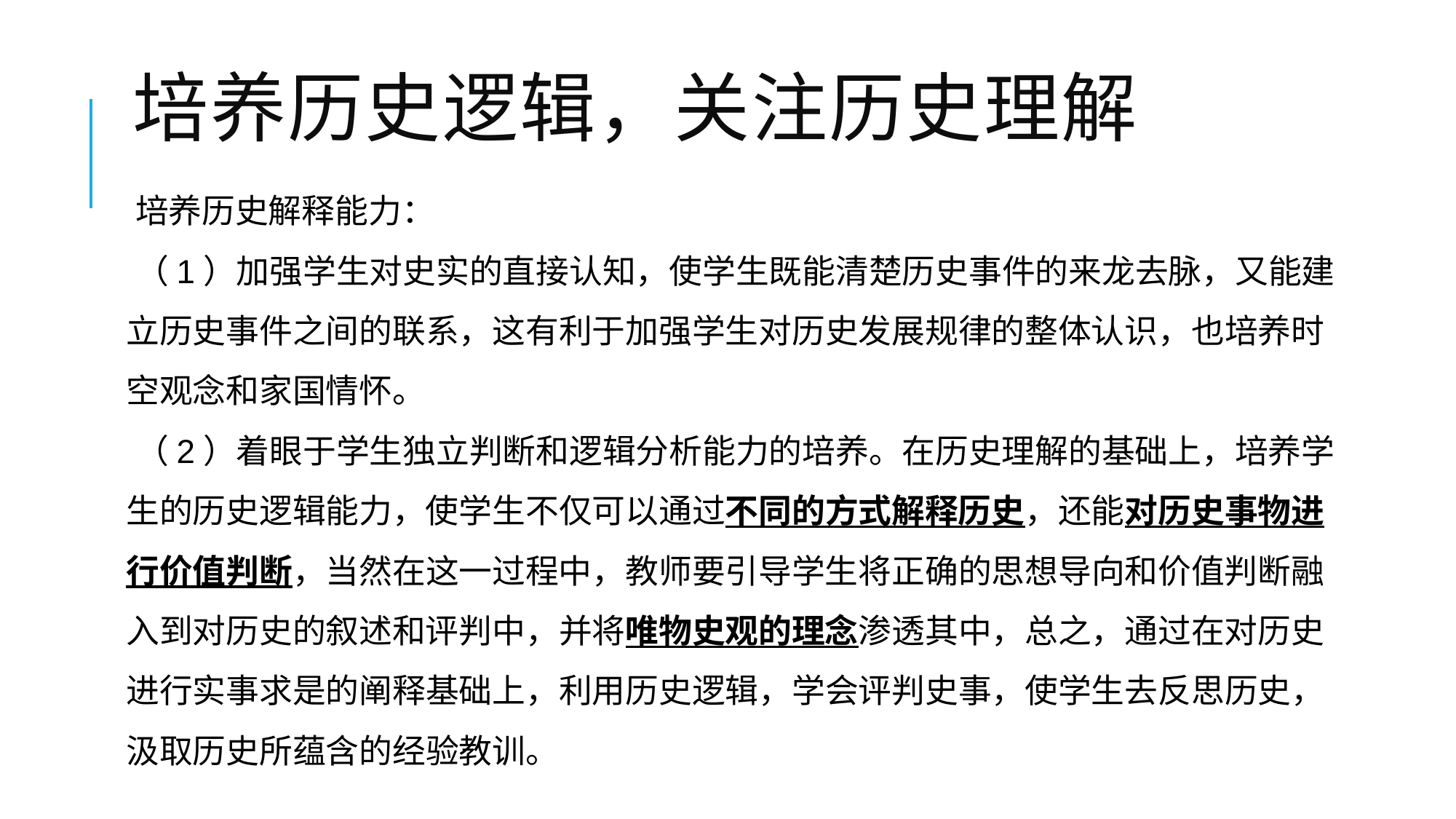

# 培养历史逻辑，关注历史理解
培养历史解释能力：
（1）加强学生对史实的直接认知，使学生既能清楚历史事件的来龙去脉，又能建立历史事件之间的联系，这有利于加强学生对历史发展规律的整体认识，也培养时空观念和家国情怀。
（2）着眼于学生独立判断和逻辑分析能力的培养。在历史理解的基础上，培养学生的历史逻辑能力，使学生不仅可以通过不同的方式解释历史，还能对历史事物进行价值判断，当然在这一过程中，教师要引导学生将正确的思想导向和价值判断融入到对历史的叙述和评判中，并将唯物史观的理念渗透其中，总之，通过在对历史进行实事求是的阐释基础上，利用历史逻辑，学会评判史事，使学生去反思历史，汲取历史所蕴含的经验教训。